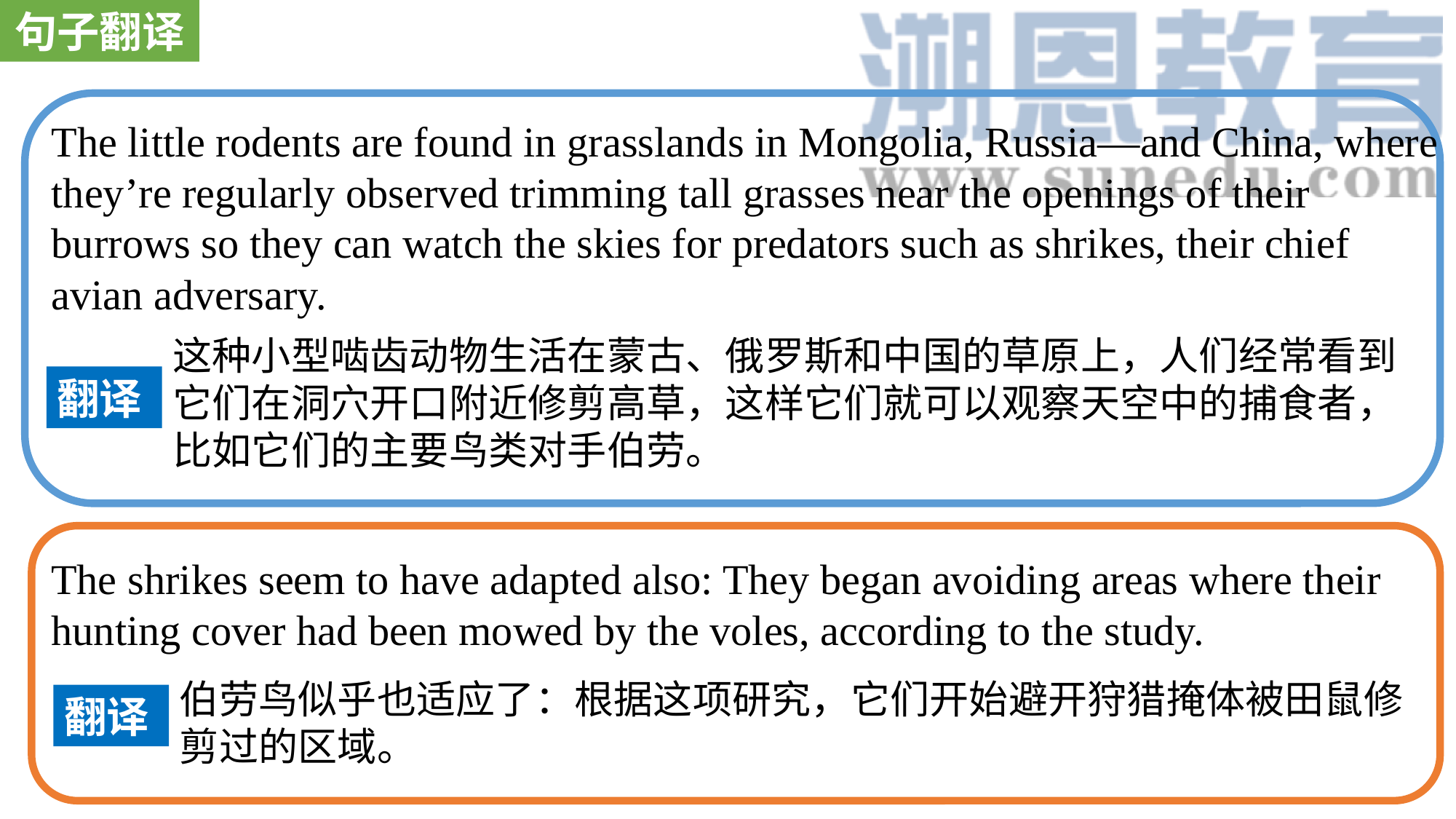

句子翻译

The little rodents are found in grasslands in Mongolia, Russia—and China, where they’re regularly observed trimming tall grasses near the openings of their burrows so they can watch the skies for predators such as shrikes, their chief avian adversary.
这种小型啮齿动物生活在蒙古、俄罗斯和中国的草原上，人们经常看到它们在洞穴开口附近修剪高草，这样它们就可以观察天空中的捕食者，比如它们的主要鸟类对手伯劳。
翻译

The shrikes seem to have adapted also: They began avoiding areas where their hunting cover had been mowed by the voles, according to the study.
伯劳鸟似乎也适应了：根据这项研究，它们开始避开狩猎掩体被田鼠修剪过的区域。
翻译